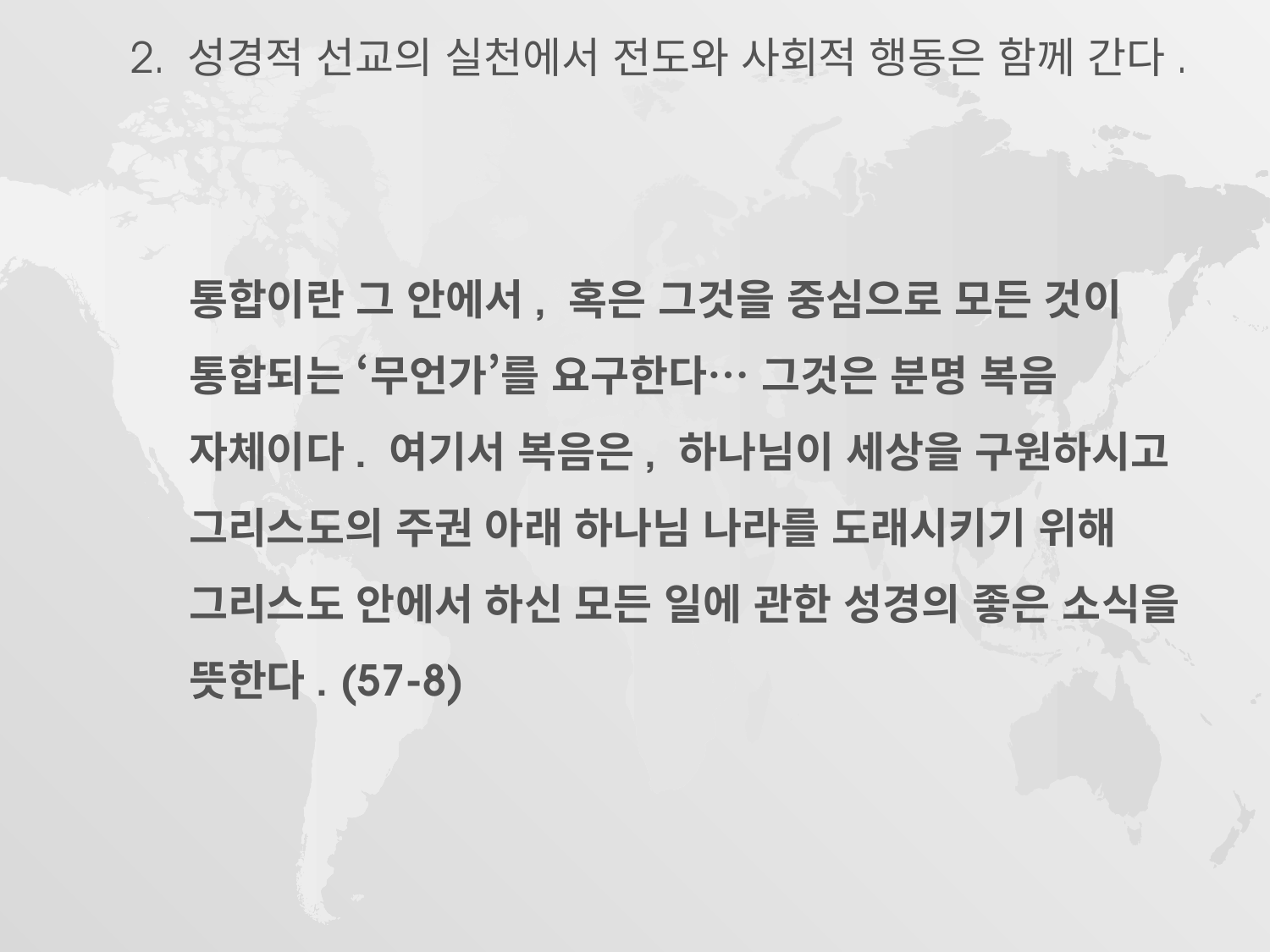

2. 성경적 선교의 실천에서 전도와 사회적 행동은 함께 간다.
통합이란 그 안에서, 혹은 그것을 중심으로 모든 것이 통합되는 ‘무언가’를 요구한다… 그것은 분명 복음 자체이다. 여기서 복음은, 하나님이 세상을 구원하시고 그리스도의 주권 아래 하나님 나라를 도래시키기 위해 그리스도 안에서 하신 모든 일에 관한 성경의 좋은 소식을 뜻한다. (57-8)